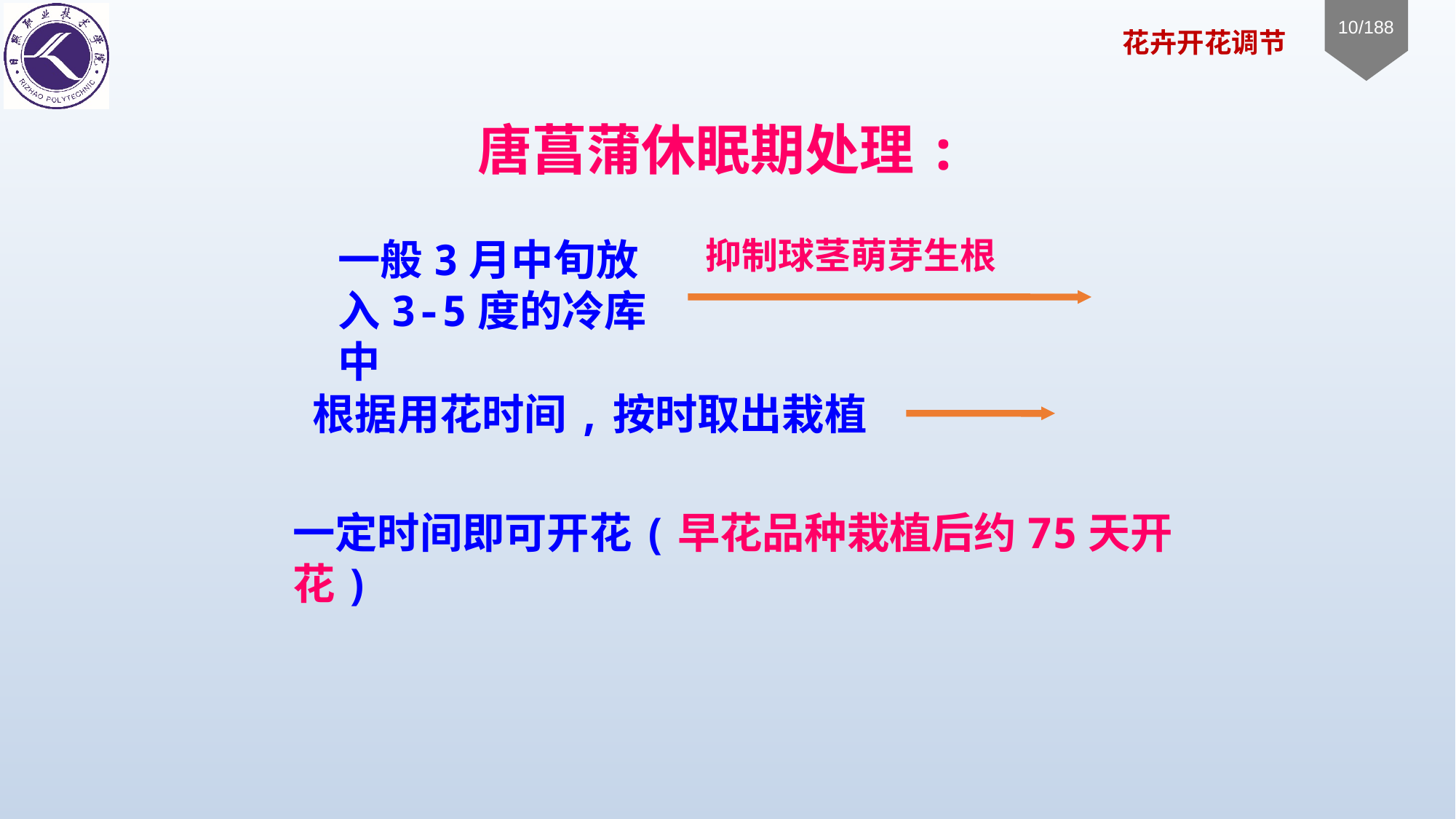

# 唐菖蒲休眠期处理:
一般3月中旬放入3-5度的冷库中
 抑制球茎萌芽生根

 根据用花时间,按时取出栽植

一定时间即可开花(早花品种栽植后约75天开花)